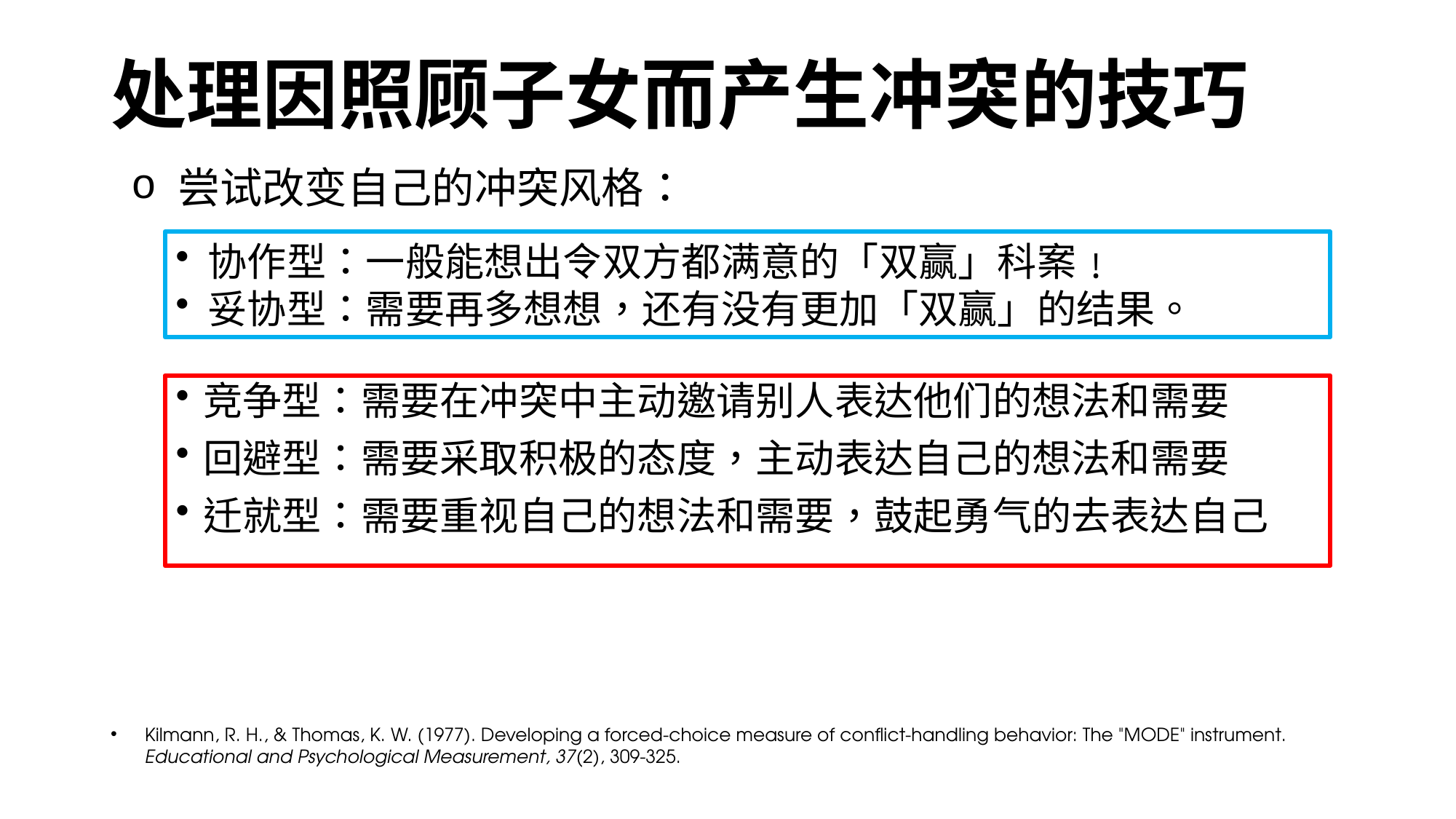

# 处理因照顾子女而产生冲突的技巧
 尝试改变自己的冲突风格：
 协作型：一般能想出令双方都满意的「双赢」科案﹗
 妥协型：需要再多想想，还有没有更加「双赢」的结果。
竞争型：需要在冲突中主动邀请别人表达他们的想法和需要
回避型：需要采取积极的态度，主动表达自己的想法和需要
迁就型：需要重视自己的想法和需要，鼓起勇气的去表达自己
Kilmann, R. H., & Thomas, K. W. (1977). Developing a forced-choice measure of conflict-handling behavior: The "MODE" instrument. Educational and Psychological Measurement, 37(2), 309-325.